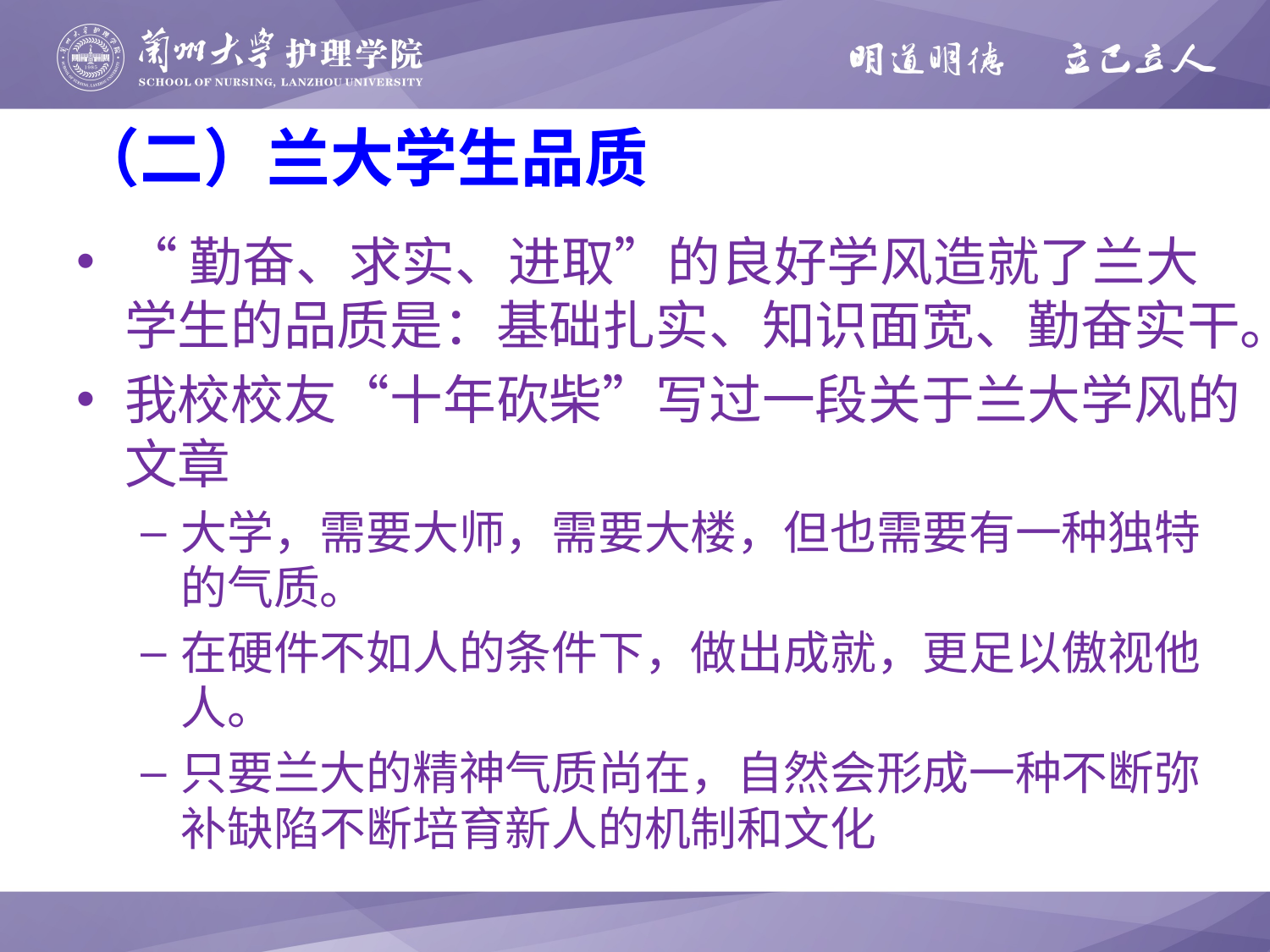

# （二）兰大学生品质
“勤奋、求实、进取”的良好学风造就了兰大学生的品质是：基础扎实、知识面宽、勤奋实干。
我校校友“十年砍柴”写过一段关于兰大学风的文章
大学，需要大师，需要大楼，但也需要有一种独特的气质。
在硬件不如人的条件下，做出成就，更足以傲视他人。
只要兰大的精神气质尚在，自然会形成一种不断弥补缺陷不断培育新人的机制和文化